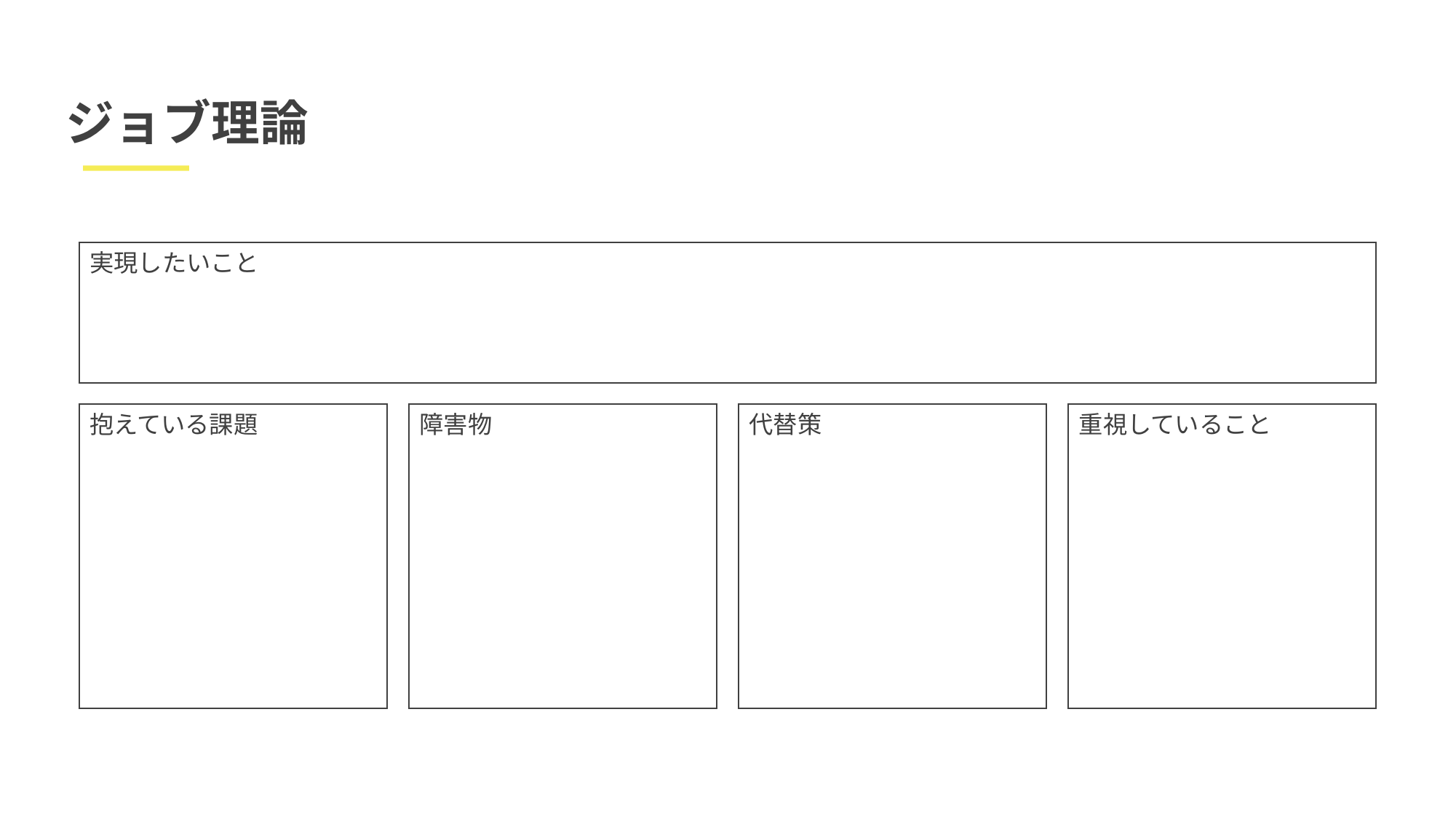

ジョブ理論

実現したいこと
抱えている課題
障害物
代替策
重視していること